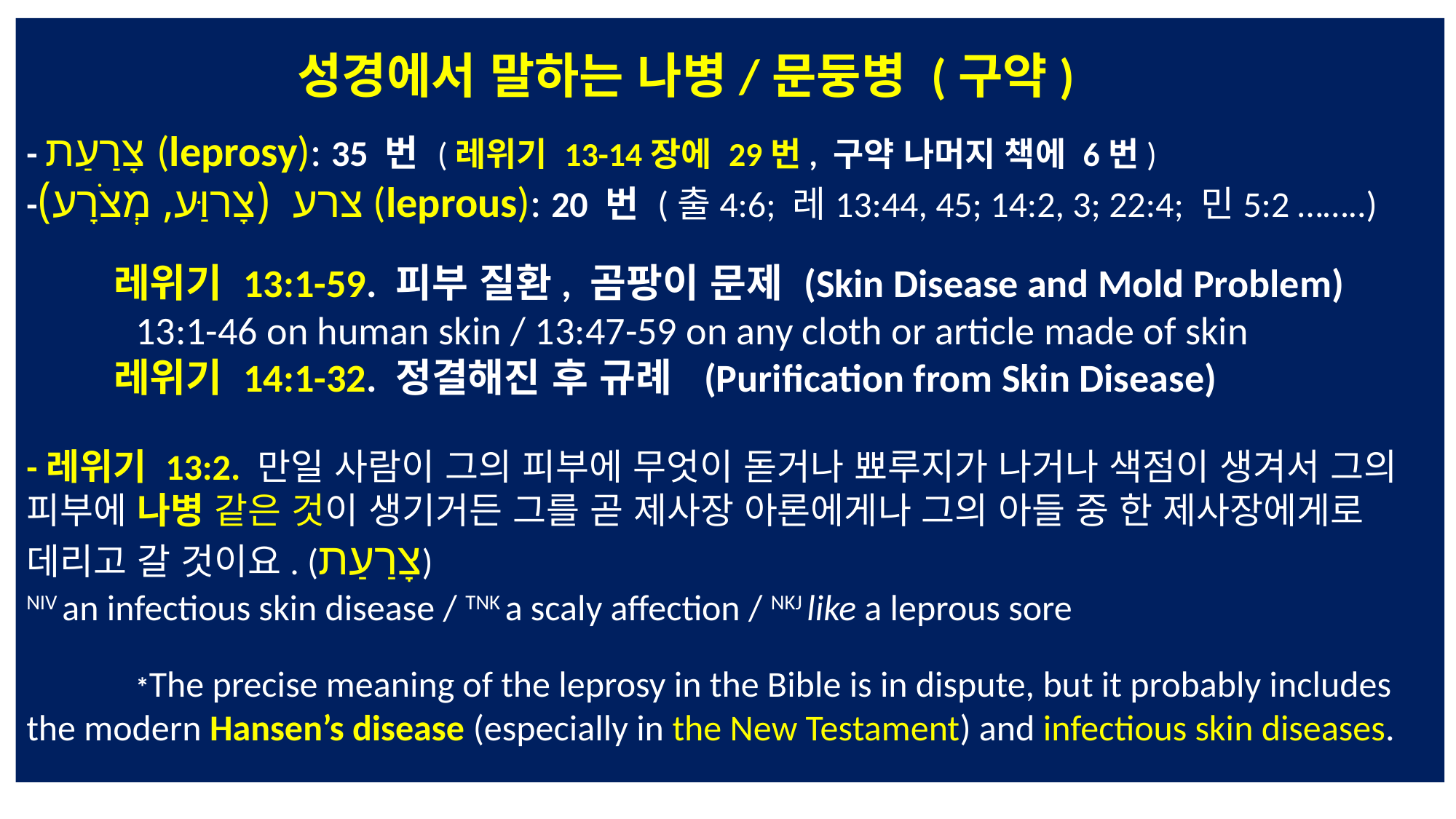

성경에서 말하는 나병/문둥병 (구약)

- צָרַעַת (leprosy): 35 번 (레위기 13-14장에 29번, 구약 나머지 책에 6번)
-צרע  (צָרוַּע, מְצֹרָע) (leprous): 20 번 (출4:6; 레13:44, 45; 14:2, 3; 22:4; 민5:2 ……..)

       레위기 13:1-59. 피부 질환, 곰팡이 문제 (Skin Disease and Mold Problem)
	13:1-46 on human skin / 13:47-59 on any cloth or article made of skin
       레위기 14:1-32. 정결해진 후 규례  (Purification from Skin Disease)

-레위기 13:2. 만일 사람이 그의 피부에 무엇이 돋거나 뾰루지가 나거나 색점이 생겨서 그의 피부에 나병 같은 것이 생기거든 그를 곧 제사장 아론에게나 그의 아들 중 한 제사장에게로 데리고 갈 것이요. (צָרַעַת)
NIV an infectious skin disease / TNK a scaly affection / NKJ like a leprous sore

	*The precise meaning of the leprosy in the Bible is in dispute, but it probably includes the modern Hansen’s disease (especially in the New Testament) and infectious skin diseases.